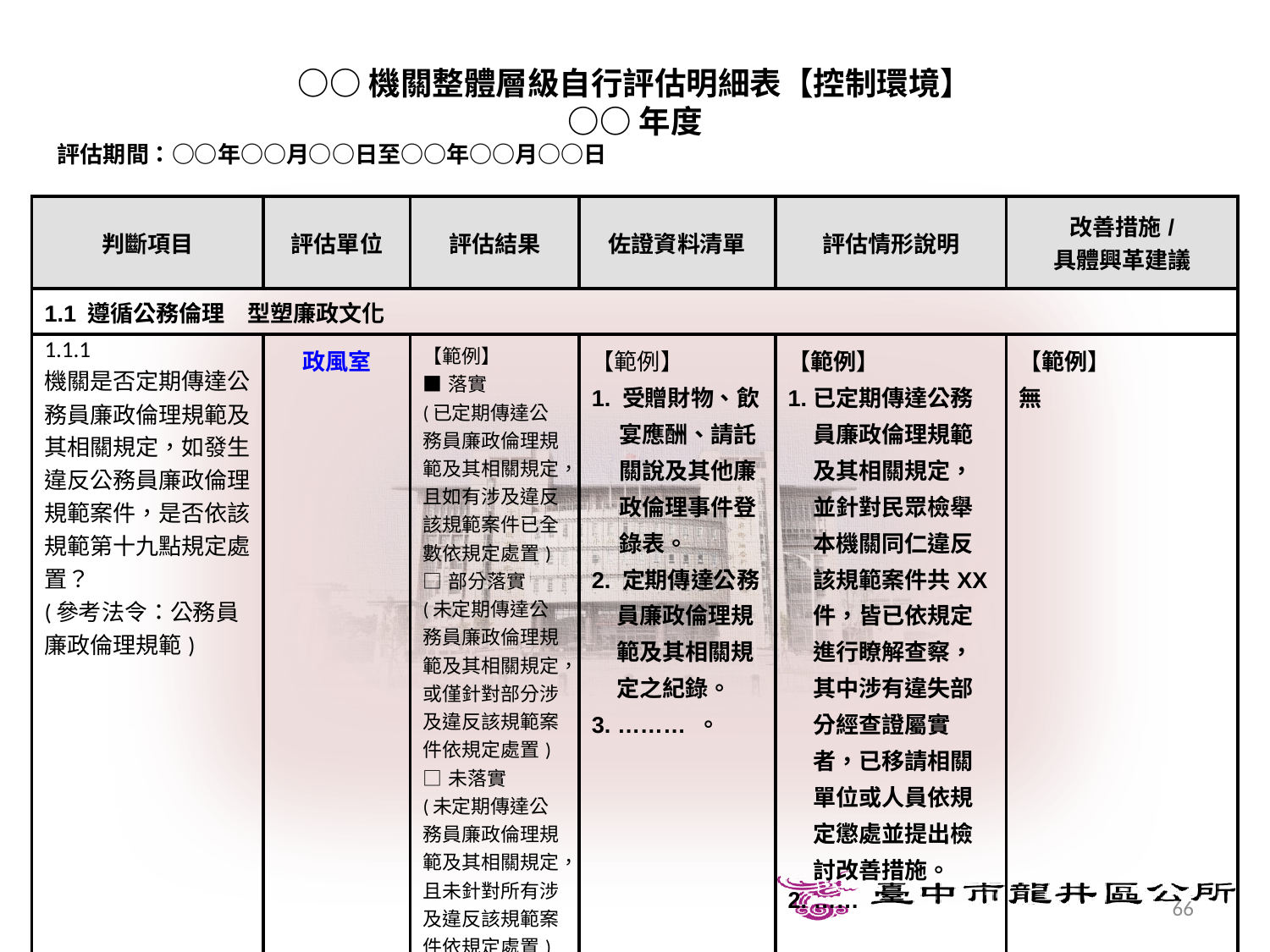

○○機關整體層級自行評估明細表【控制環境】
○○年度
評估期間：○○年○○月○○日至○○年○○月○○日
| 判斷項目 | 評估單位 | 評估結果 | 佐證資料清單 | 評估情形說明 | 改善措施/ 具體興革建議 |
| --- | --- | --- | --- | --- | --- |
| 1.1 遵循公務倫理　型塑廉政文化 |  |  |  |  |  |
| 1.1.1 機關是否定期傳達公務員廉政倫理規範及其相關規定，如發生違反公務員廉政倫理規範案件，是否依該規範第十九點規定處置？ (參考法令：公務員廉政倫理規範) | 政風室 | 【範例】 ■落實 (已定期傳達公務員廉政倫理規範及其相關規定，且如有涉及違反該規範案件已全數依規定處置) □部分落實 (未定期傳達公務員廉政倫理規範及其相關規定，或僅針對部分涉及違反該規範案件依規定處置) □未落實 (未定期傳達公務員廉政倫理規範及其相關規定，且未針對所有涉及違反該規範案件依規定處置) | 【範例】 1. 受贈財物、飲 宴應酬、請託 關說及其他廉 政倫理事件登 錄表。 2. 定期傳達公務員廉政倫理規範及其相關規定之紀錄。 3. ……… 。 | 【範例】 1. 已定期傳達公務員廉政倫理規範及其相關規定，並針對民眾檢舉本機關同仁違反該規範案件共XX件，皆已依規定進行瞭解查察，其中涉有違失部分經查證屬實者，已移請相關單位或人員依規定懲處並提出檢討改善措施。 2. …… | 【範例】 無 |
66